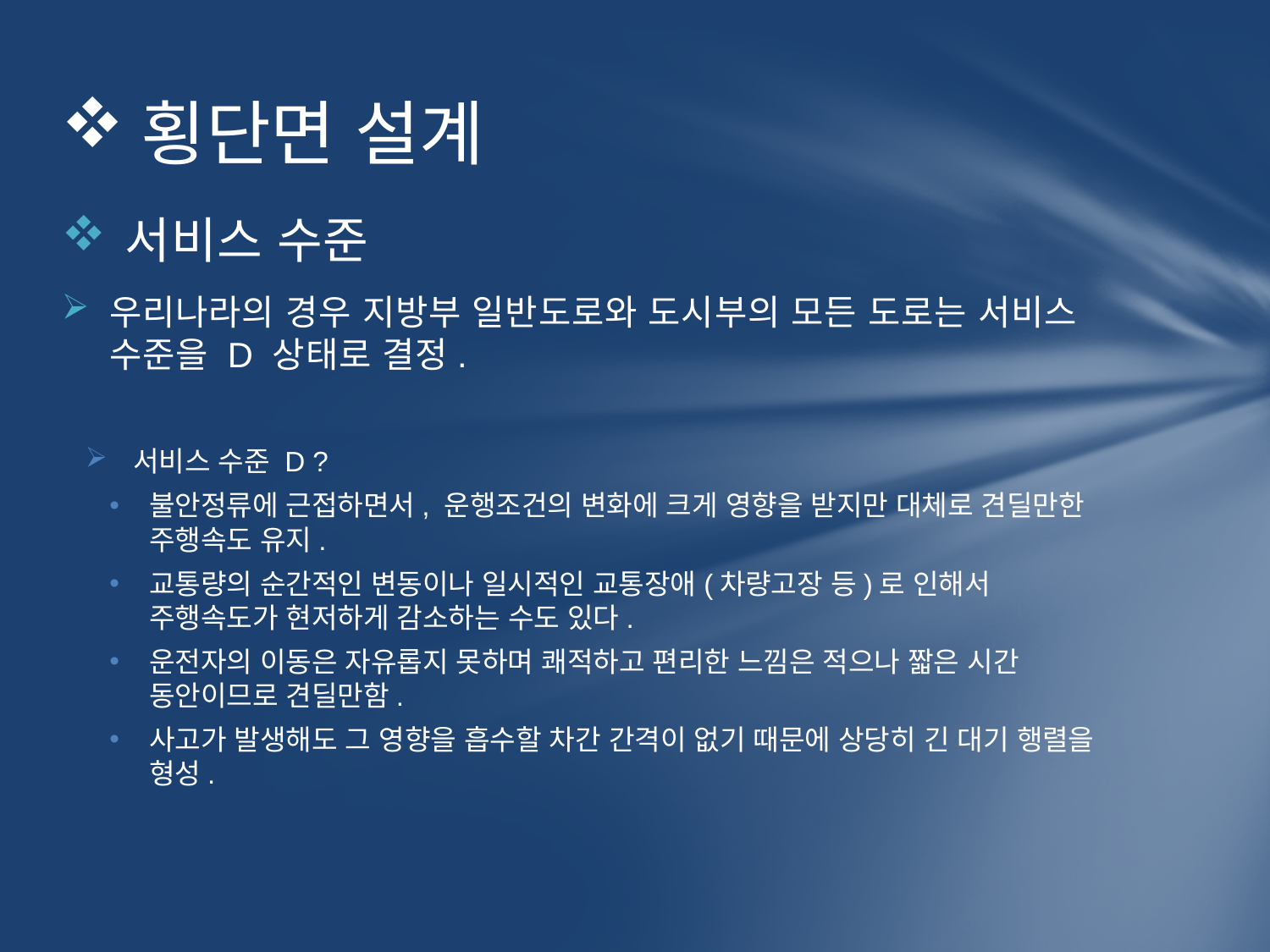

# 횡단면 설계
서비스 수준
우리나라의 경우 지방부 일반도로와 도시부의 모든 도로는 서비스 수준을 D 상태로 결정.

서비스 수준 D ?
불안정류에 근접하면서, 운행조건의 변화에 크게 영향을 받지만 대체로 견딜만한 주행속도 유지.
교통량의 순간적인 변동이나 일시적인 교통장애(차량고장 등)로 인해서 주행속도가 현저하게 감소하는 수도 있다.
운전자의 이동은 자유롭지 못하며 쾌적하고 편리한 느낌은 적으나 짧은 시간 동안이므로 견딜만함.
사고가 발생해도 그 영향을 흡수할 차간 간격이 없기 때문에 상당히 긴 대기 행렬을 형성.